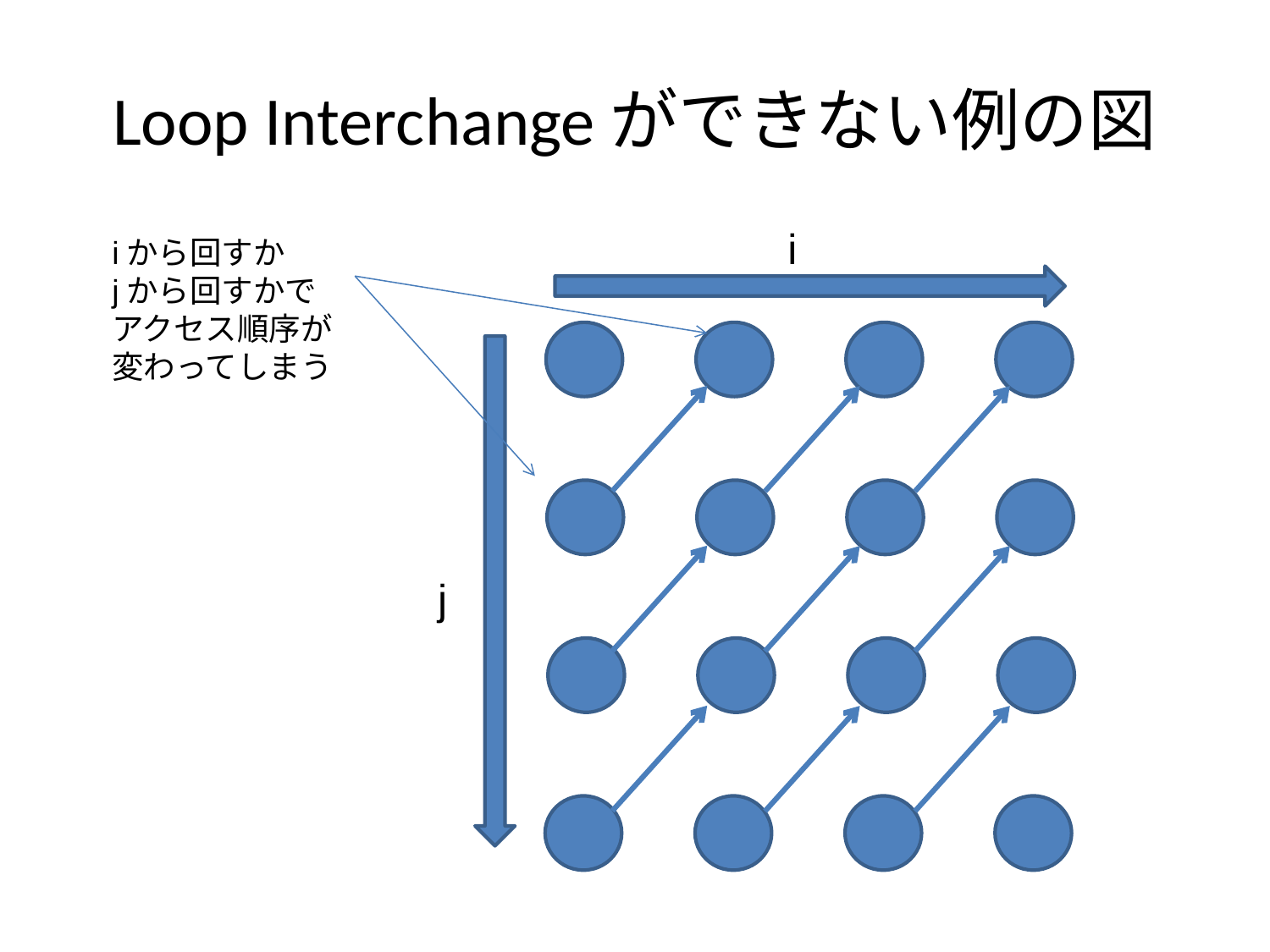

# Loop Interchangeができない例の図
i

iから回すか
jから回すかで
アクセス順序が
変わってしまう

j